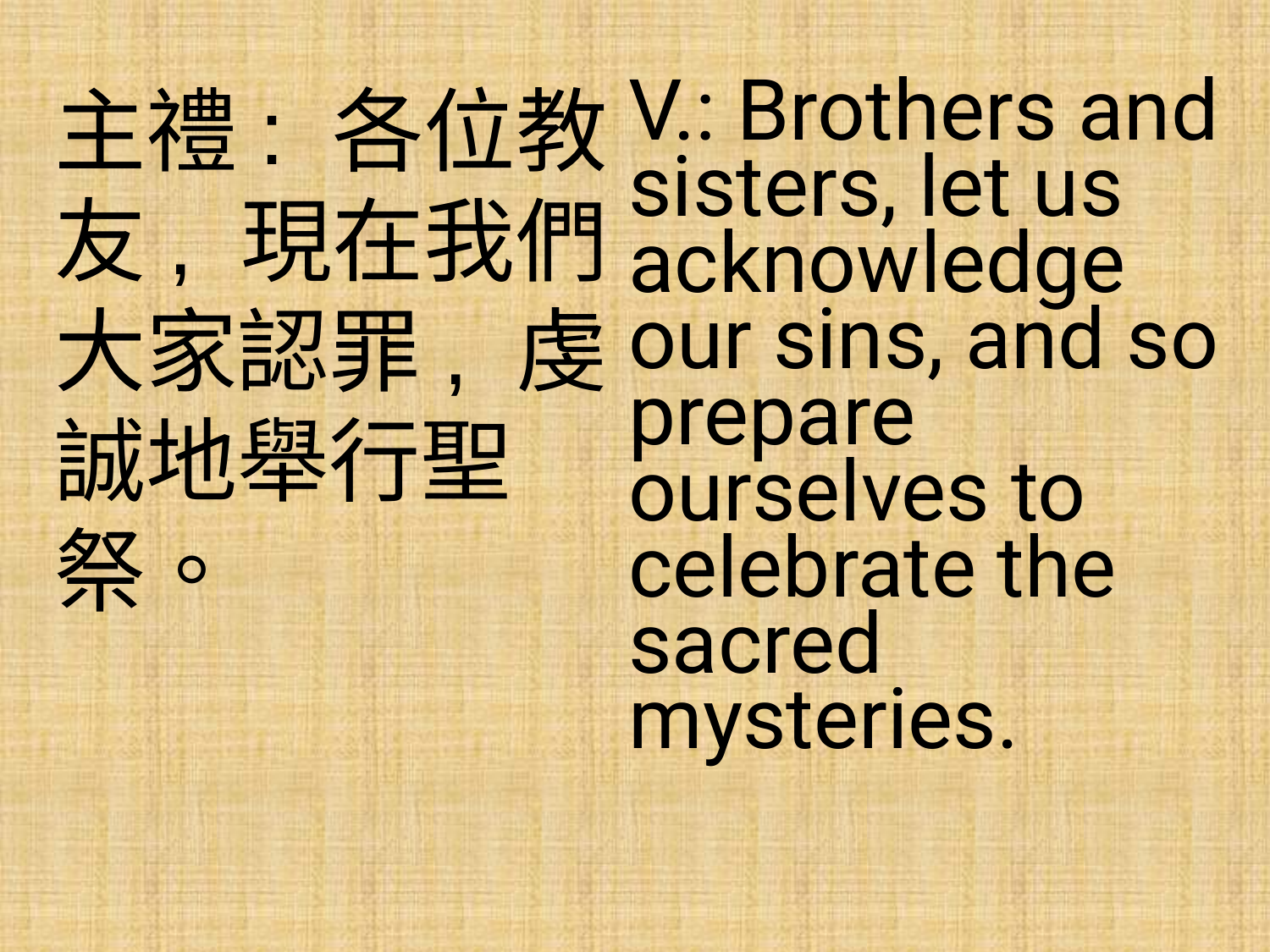

主禮: 各位教友, 現在我們大家認罪, 虔誠地舉行聖祭。
V.: Brothers and sisters, let us acknowledge our sins, and so prepare ourselves to celebrate the sacred mysteries.